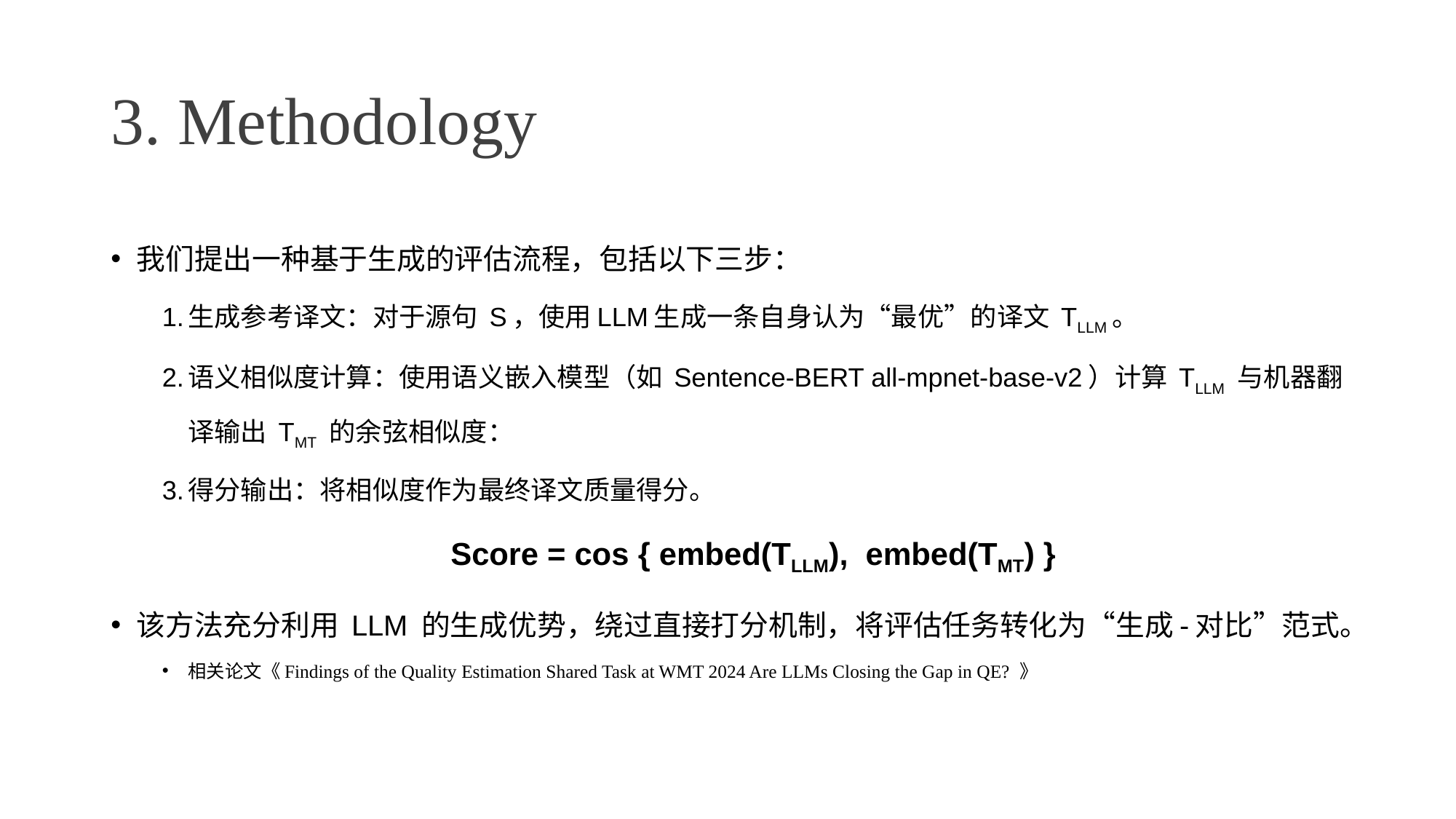

# 3. Methodology
我们提出一种基于生成的评估流程，包括以下三步：
生成参考译文：对于源句 S，使用LLM生成一条自身认为“最优”的译文 TLLM​。
语义相似度计算：使用语义嵌入模型（如 Sentence-BERT all-mpnet-base-v2）计算 TLLM​ 与机器翻译输出 TMT​ 的余弦相似度：
得分输出：将相似度作为最终译文质量得分。
Score = cos { embed(TLLM),  embed(TMT) }
该方法充分利用 LLM 的生成优势，绕过直接打分机制，将评估任务转化为“生成-对比”范式。
相关论文《Findings of the Quality Estimation Shared Task at WMT 2024 Are LLMs Closing the Gap in QE? 》